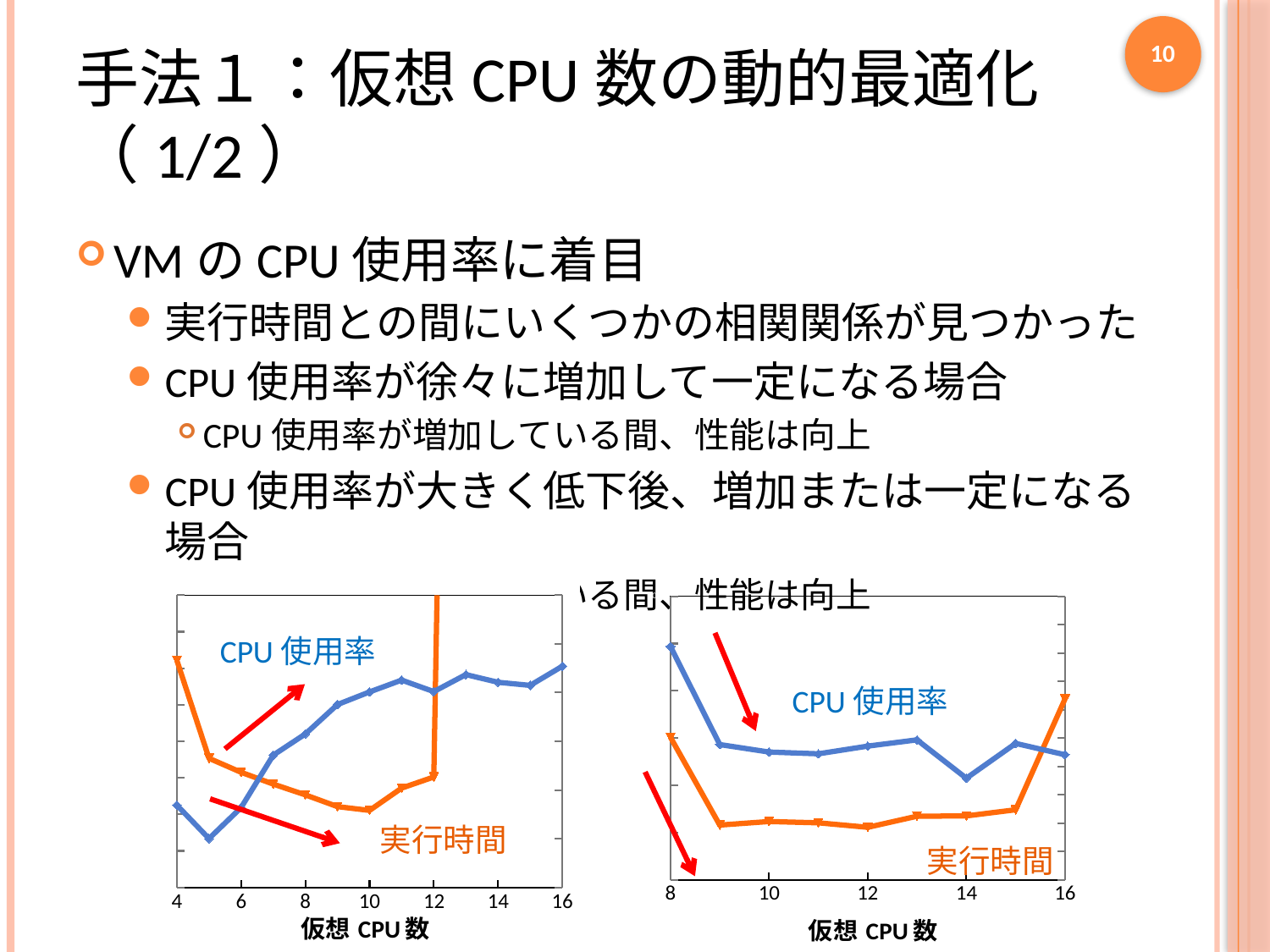

10
# 手法１：仮想CPU数の動的最適化（1/2）
VMのCPU使用率に着目
実行時間との間にいくつかの相関関係が見つかった
CPU使用率が徐々に増加して一定になる場合
CPU使用率が増加している間、性能は向上
CPU使用率が大きく低下後、増加または一定になる場合
CPU使用率が低下している間、性能は向上

### Chart

| Category |  |  |
|---|---|---|

### Chart

| Category |  |  |
|---|---|---|
CPU使用率
CPU使用率
実行時間
実行時間